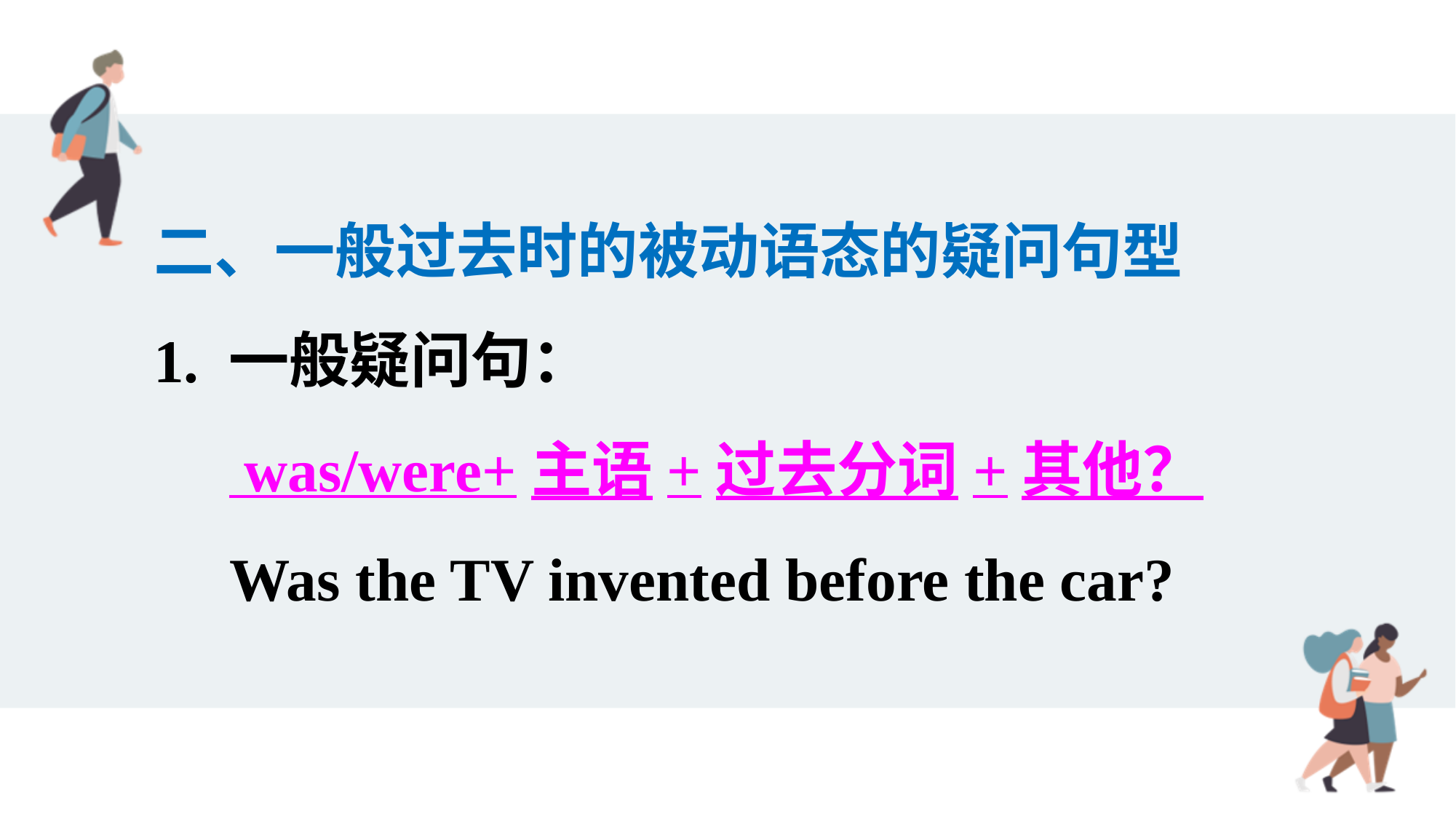

二、一般过去时的被动语态的疑问句型
1. 一般疑问句：
      was/were+主语+过去分词+其他？
     Was the TV invented before the car?